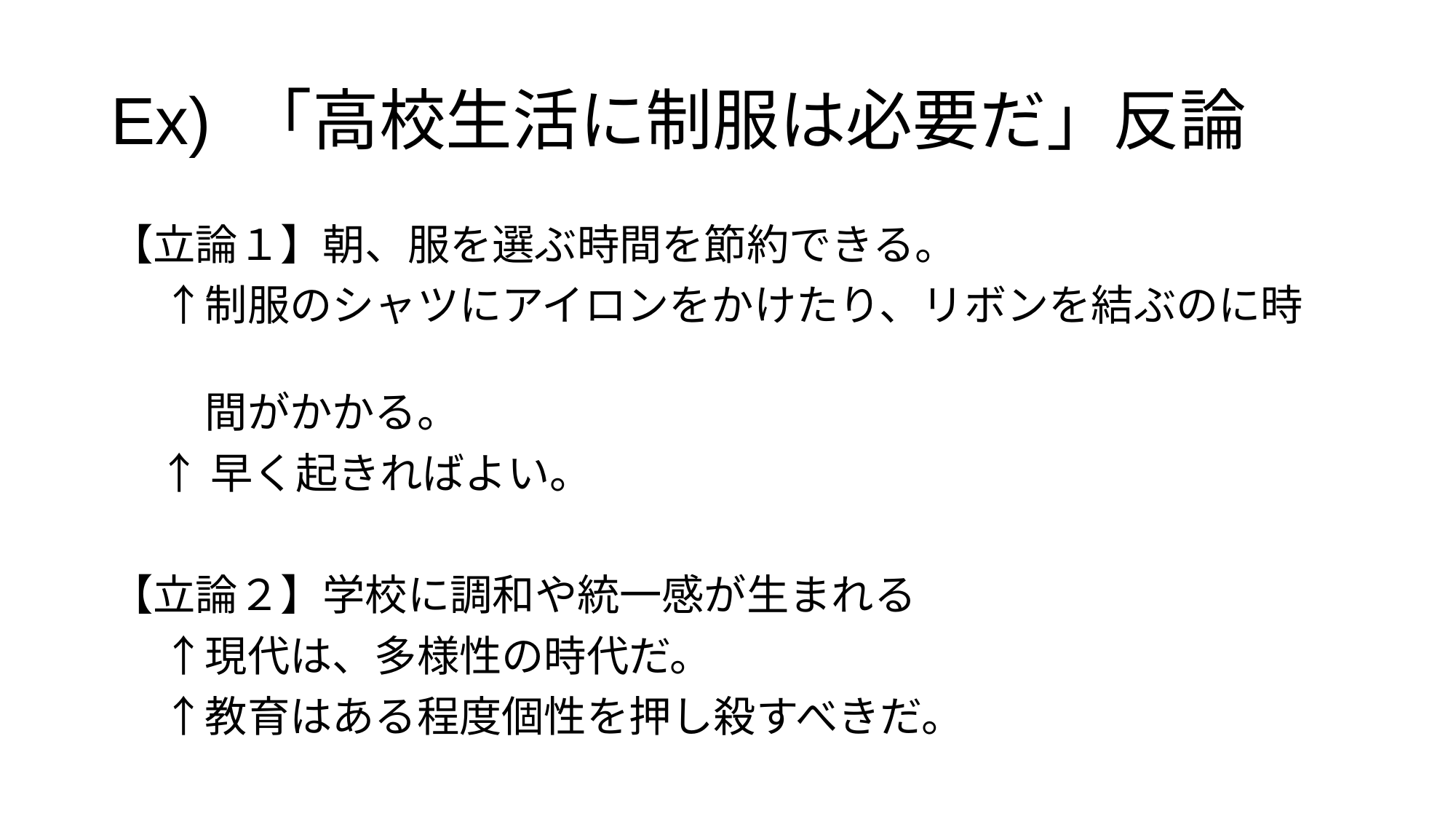

# Ex) 「高校生活に制服は必要だ」反論
【立論１】朝、服を選ぶ時間を節約できる。
　 ↑制服のシャツにアイロンをかけたり、リボンを結ぶのに時
　　 間がかかる。
     ↑早く起きればよい。

【立論２】学校に調和や統一感が生まれる
　 ↑現代は、多様性の時代だ。
　 ↑教育はある程度個性を押し殺すべきだ。